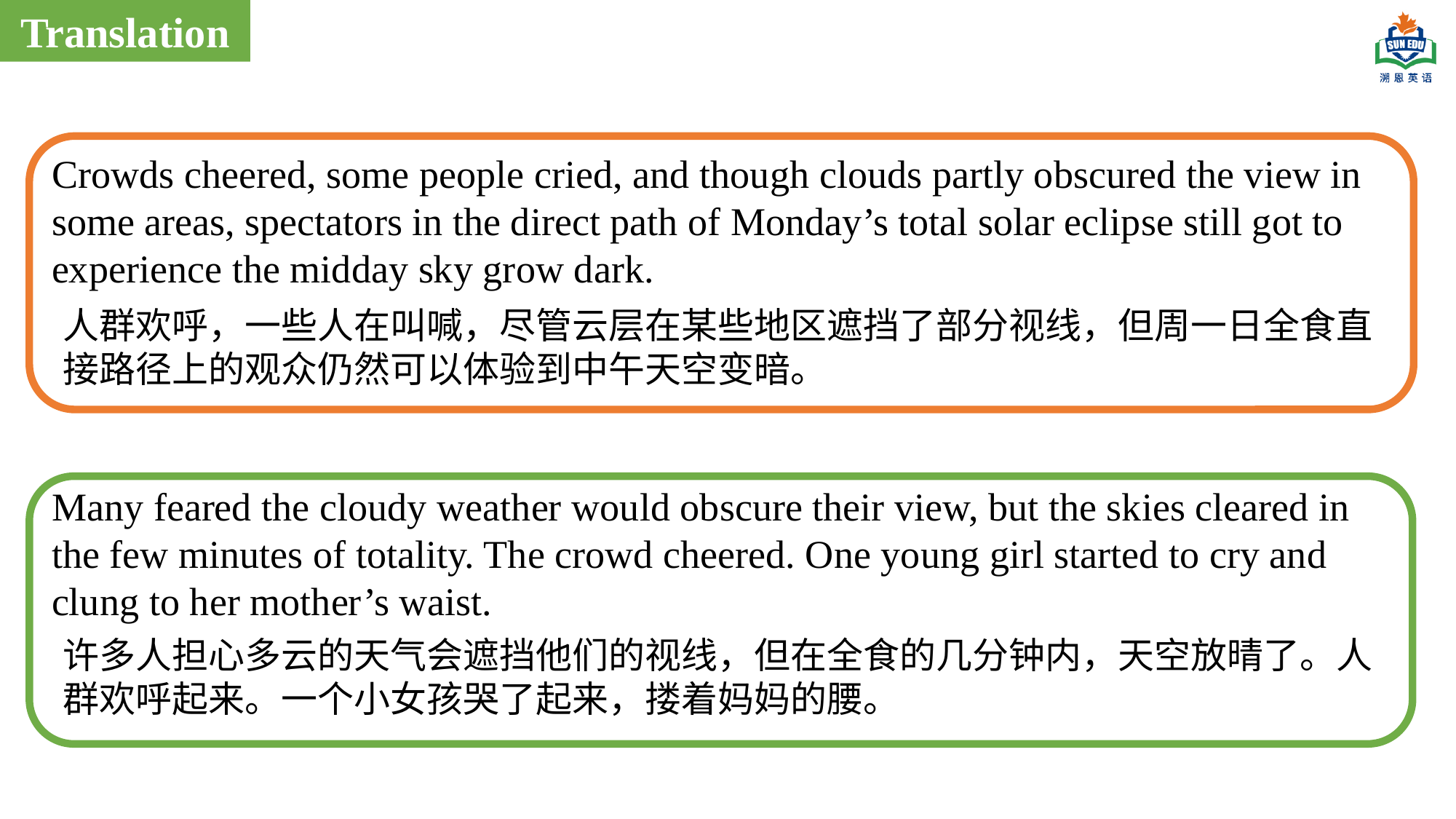

Translation

Crowds cheered, some people cried, and though clouds partly obscured the view in some areas, spectators in the direct path of Monday’s total solar eclipse still got to experience the midday sky grow dark.
人群欢呼，一些人在叫喊，尽管云层在某些地区遮挡了部分视线，但周一日全食直接路径上的观众仍然可以体验到中午天空变暗。

Many feared the cloudy weather would obscure their view, but the skies cleared in the few minutes of totality. The crowd cheered. One young girl started to cry and clung to her mother’s waist.
许多人担心多云的天气会遮挡他们的视线，但在全食的几分钟内，天空放晴了。人群欢呼起来。一个小女孩哭了起来，搂着妈妈的腰。